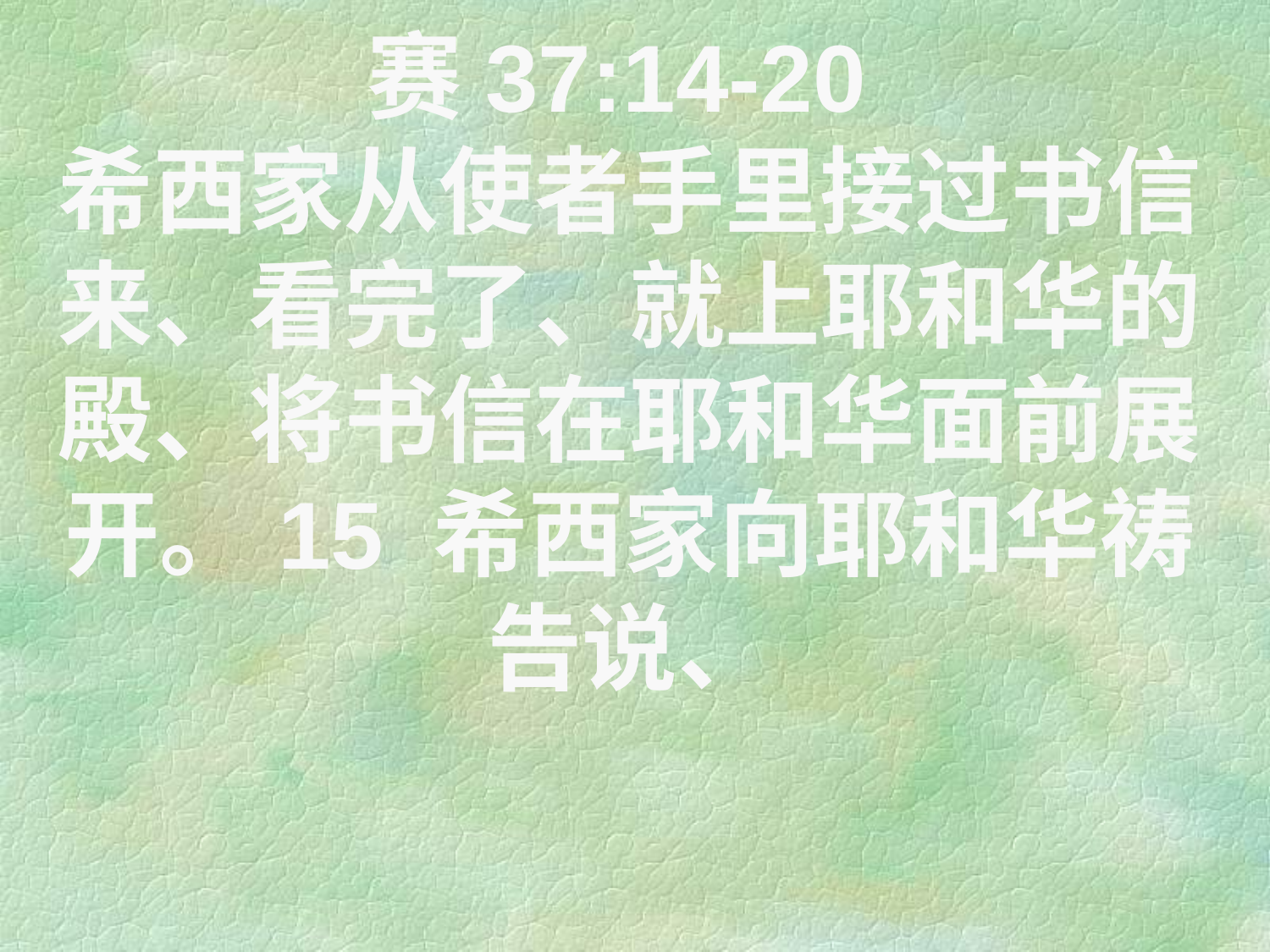

赛37:14-20
希西家从使者手里接过书信来、看完了、就上耶和华的殿、将书信在耶和华面前展开。15 希西家向耶和华祷告说、